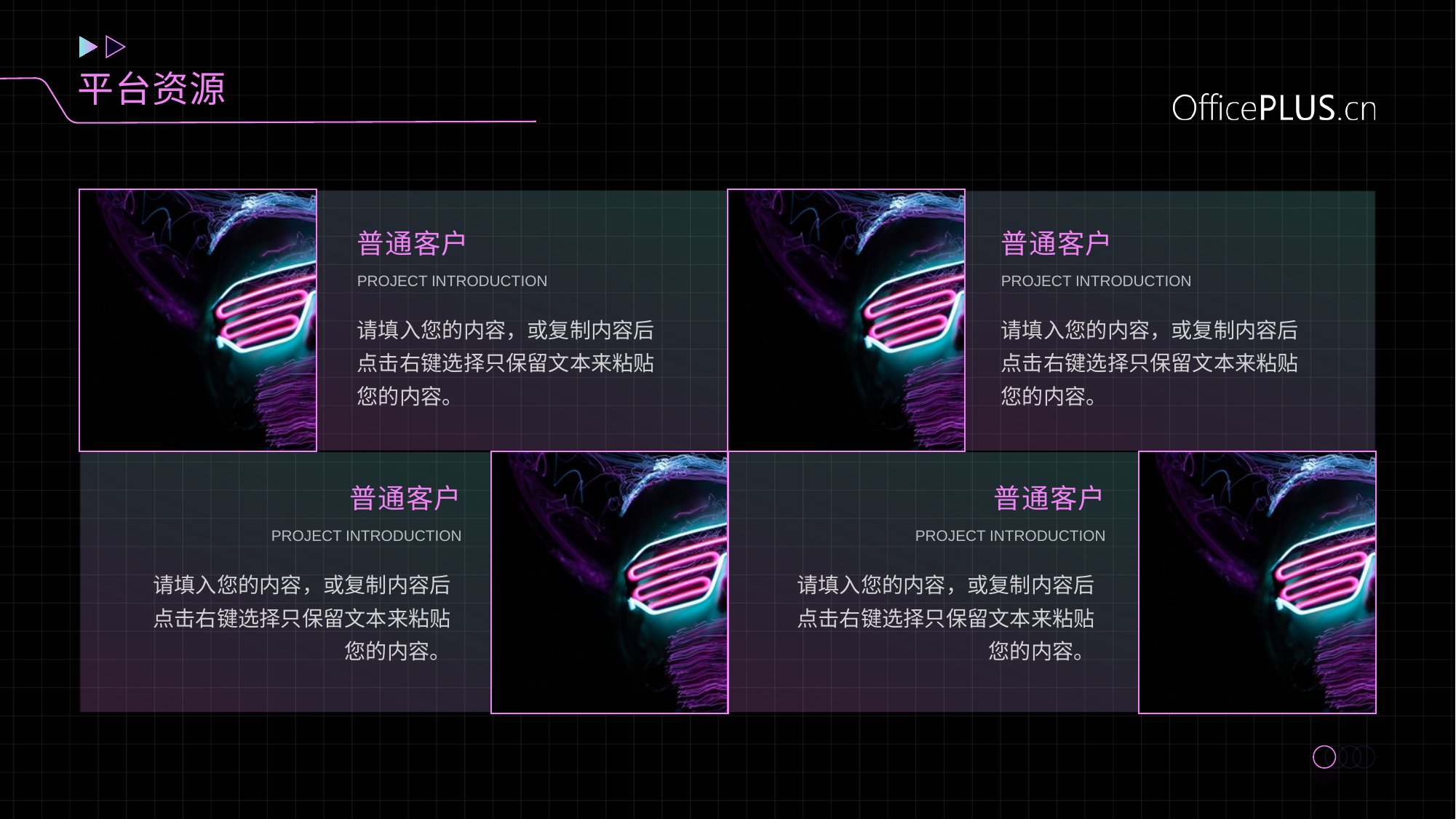

平台资源

普通客户
普通客户
PROJECT INTRODUCTION
PROJECT INTRODUCTION
请填入您的内容，或复制内容后点击右键选择只保留文本来粘贴您的内容。
请填入您的内容，或复制内容后点击右键选择只保留文本来粘贴您的内容。

普通客户
普通客户
PROJECT INTRODUCTION
PROJECT INTRODUCTION
请填入您的内容，或复制内容后点击右键选择只保留文本来粘贴您的内容。
请填入您的内容，或复制内容后点击右键选择只保留文本来粘贴您的内容。